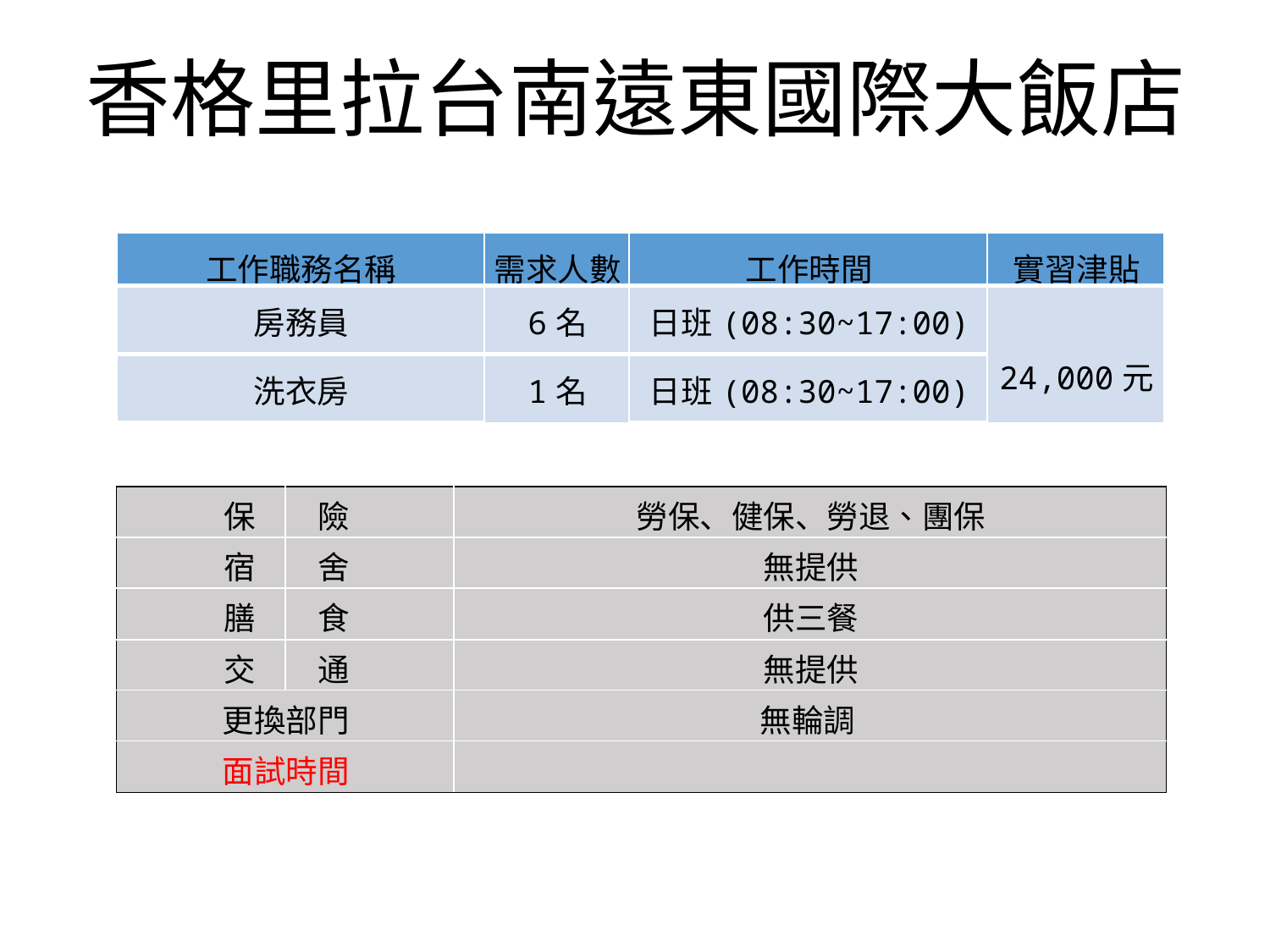

# 香格里拉台南遠東國際大飯店
| 工作職務名稱 | 需求人數 | 工作時間 | 實習津貼 |
| --- | --- | --- | --- |
| 房務員 | 6名 | 日班(08:30~17:00) | 24,000元 |
| 洗衣房 | 1名 | 日班(08:30~17:00) |  |
| 保 | 險 | 勞保、健保、勞退、團保 |
| --- | --- | --- |
| 宿 | 舍 | 無提供 |
| 膳 | 食 | 供三餐 |
| 交 | 通 | 無提供 |
| 更換部門 |  | 無輪調 |
| 面試時間 |  |  |